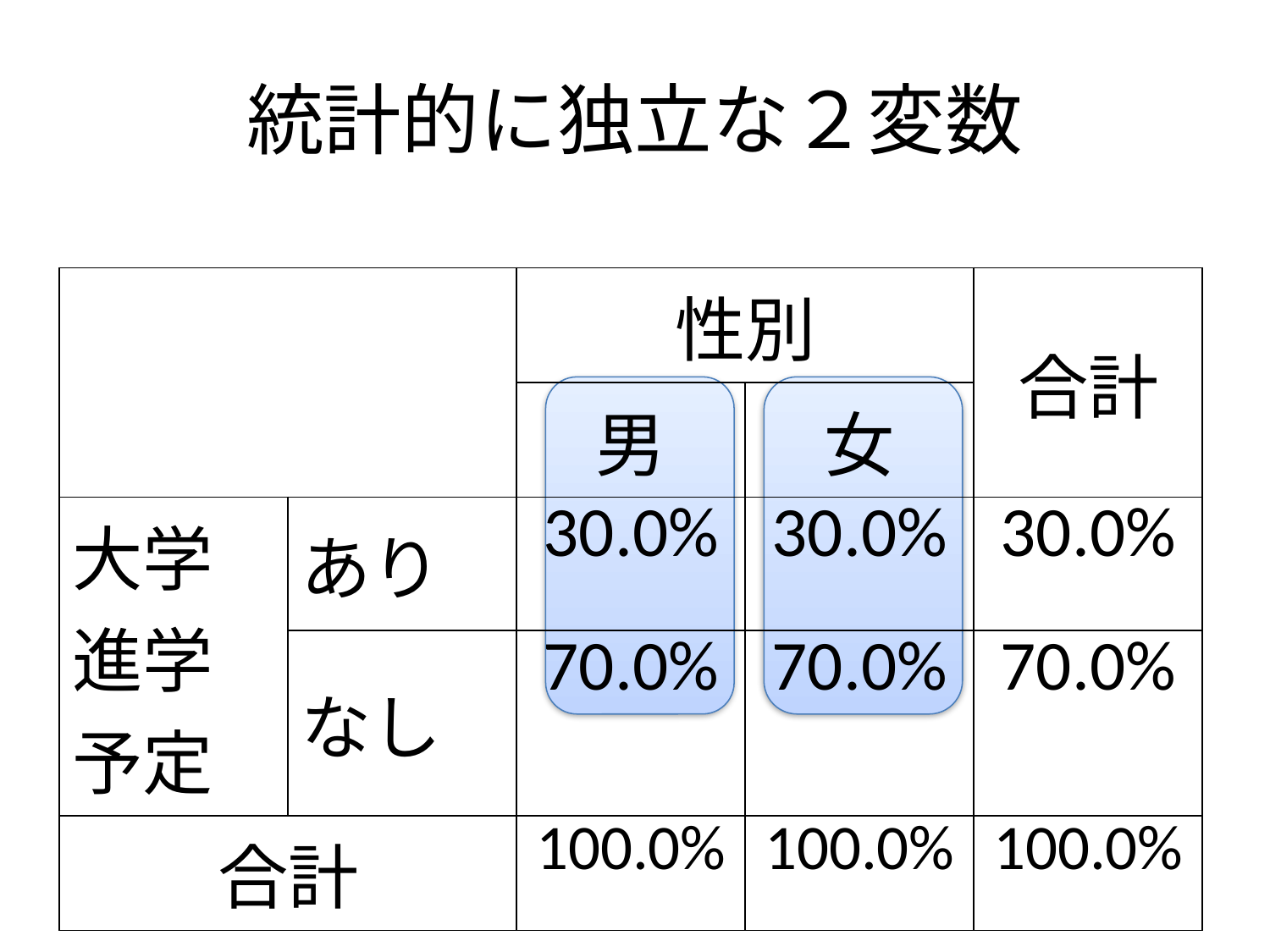

# 統計的に独立な２変数
|  |  | 性別 |  | 合計 |
| --- | --- | --- | --- | --- |
|  |  | 男 | 女 |  |
| 大学進学予定 | あり | 30.0% | 30.0% | 30.0% |
|  | なし | 70.0% | 70.0% | 70.0% |
| 合計 |  | 100.0% | 100.0% | 100.0% |